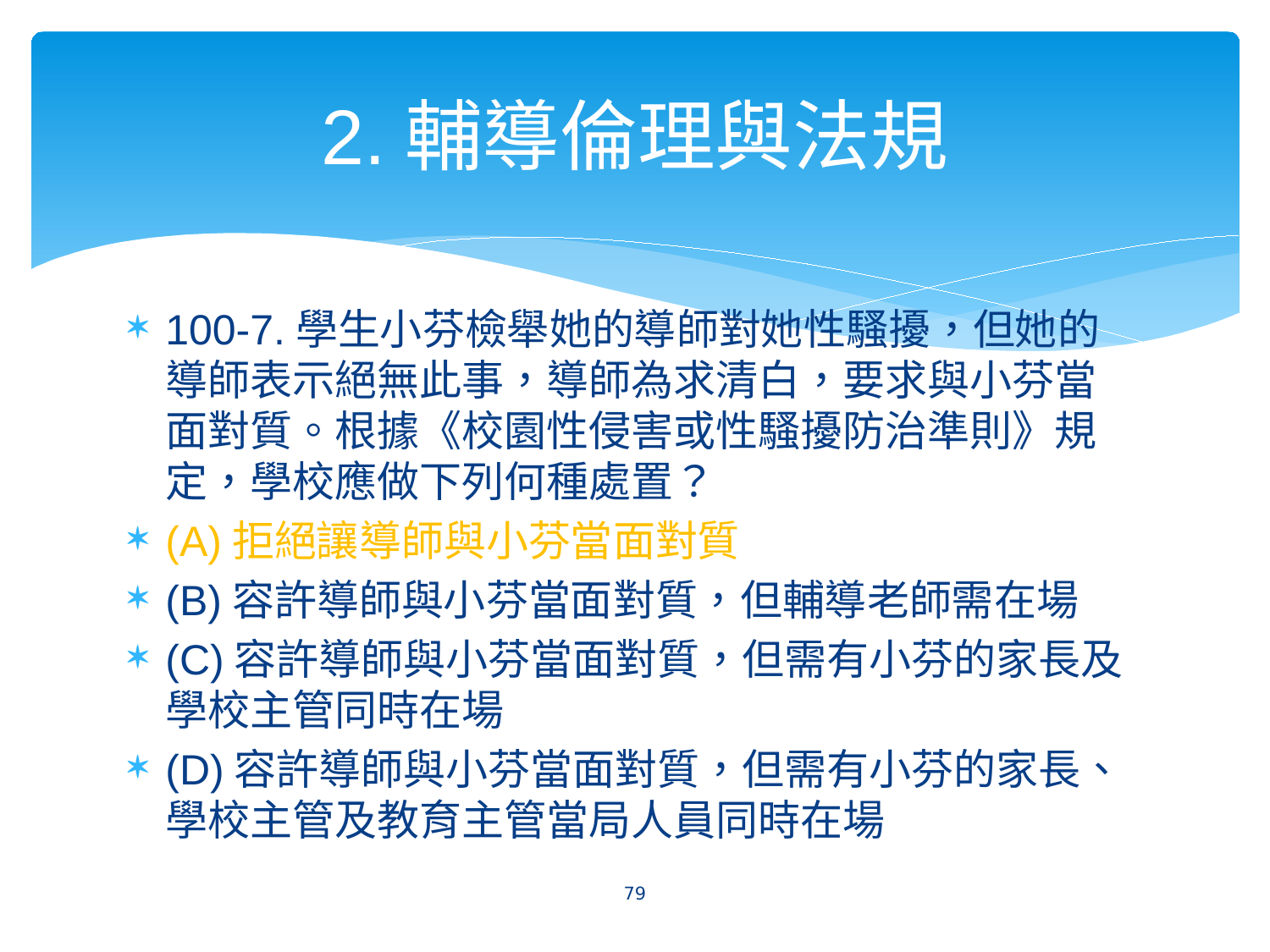

# 2.輔導倫理與法規
100-7.學生小芬檢舉她的導師對她性騷擾，但她的導師表示絕無此事，導師為求清白，要求與小芬當面對質。根據《校園性侵害或性騷擾防治準則》規定，學校應做下列何種處置？
(A)拒絕讓導師與小芬當面對質
(B)容許導師與小芬當面對質，但輔導老師需在場
(C)容許導師與小芬當面對質，但需有小芬的家長及學校主管同時在場
(D)容許導師與小芬當面對質，但需有小芬的家長、學校主管及教育主管當局人員同時在場

79